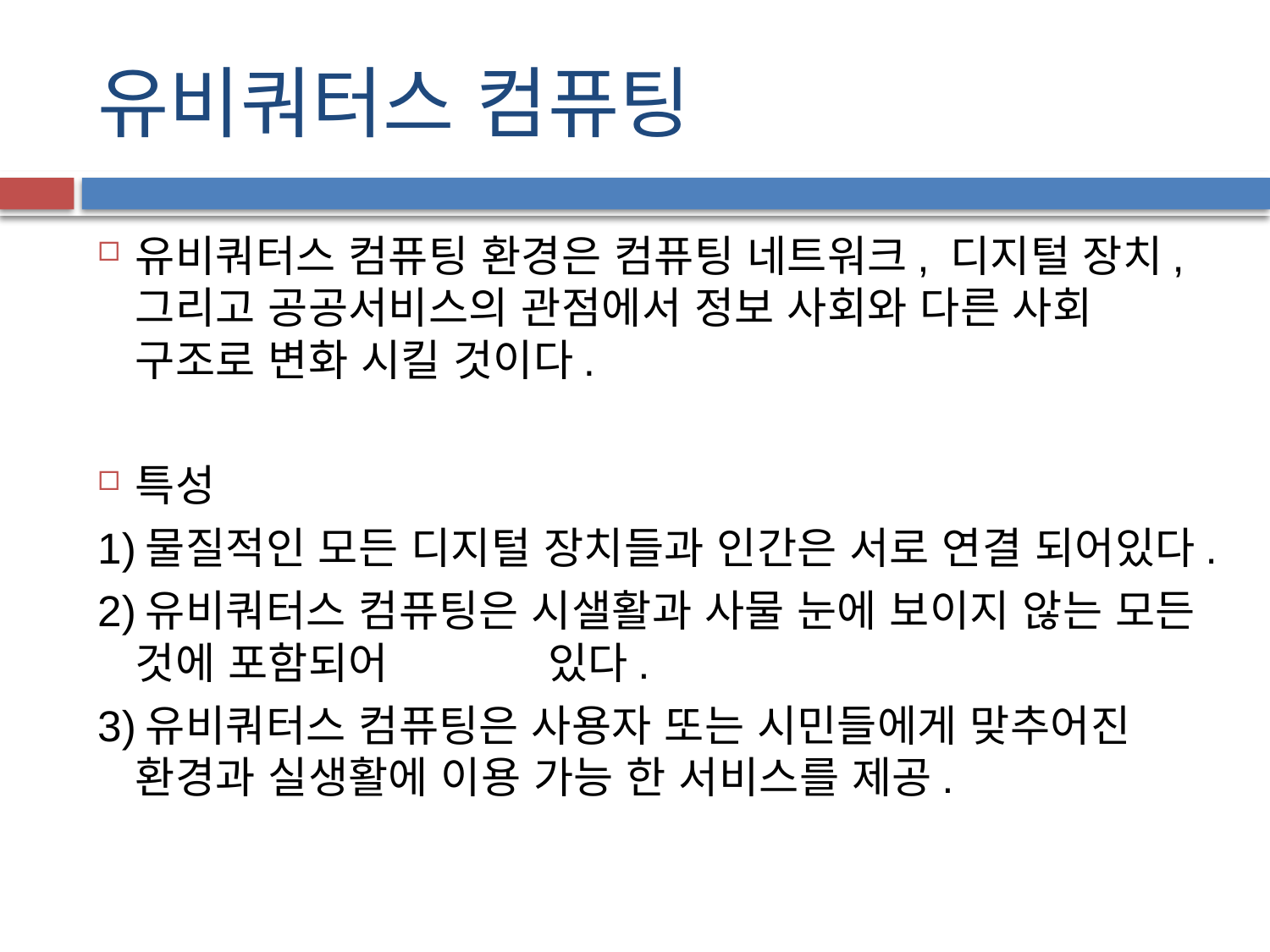

# 유비쿼터스 컴퓨팅
유비쿼터스 컴퓨팅 환경은 컴퓨팅 네트워크, 디지털 장치, 그리고 공공서비스의 관점에서 정보 사회와 다른 사회 구조로 변화 시킬 것이다.

특성
1)물질적인 모든 디지털 장치들과 인간은 서로 연결 되어있다.
2)유비쿼터스 컴퓨팅은 시샐활과 사물 눈에 보이지 않는 모든 것에 포함되어             있다.
3)유비쿼터스 컴퓨팅은 사용자 또는 시민들에게 맞추어진 환경과 실생활에 이용 가능 한 서비스를 제공.